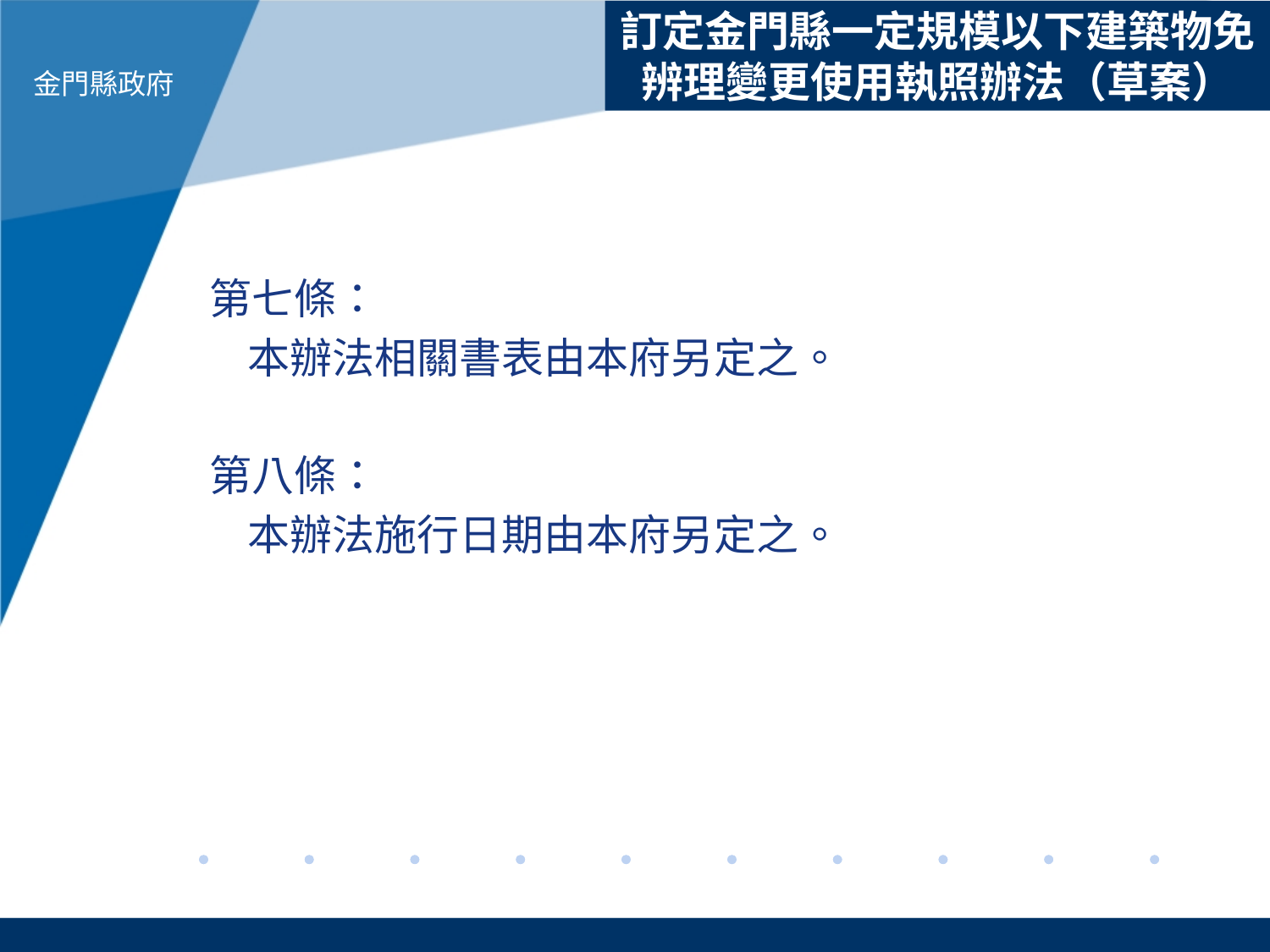

訂定金門縣一定規模以下建築物免辨理變更使用執照辦法（草案）

第七條：
本辦法相關書表由本府另定之。

第八條：
本辦法施行日期由本府另定之。